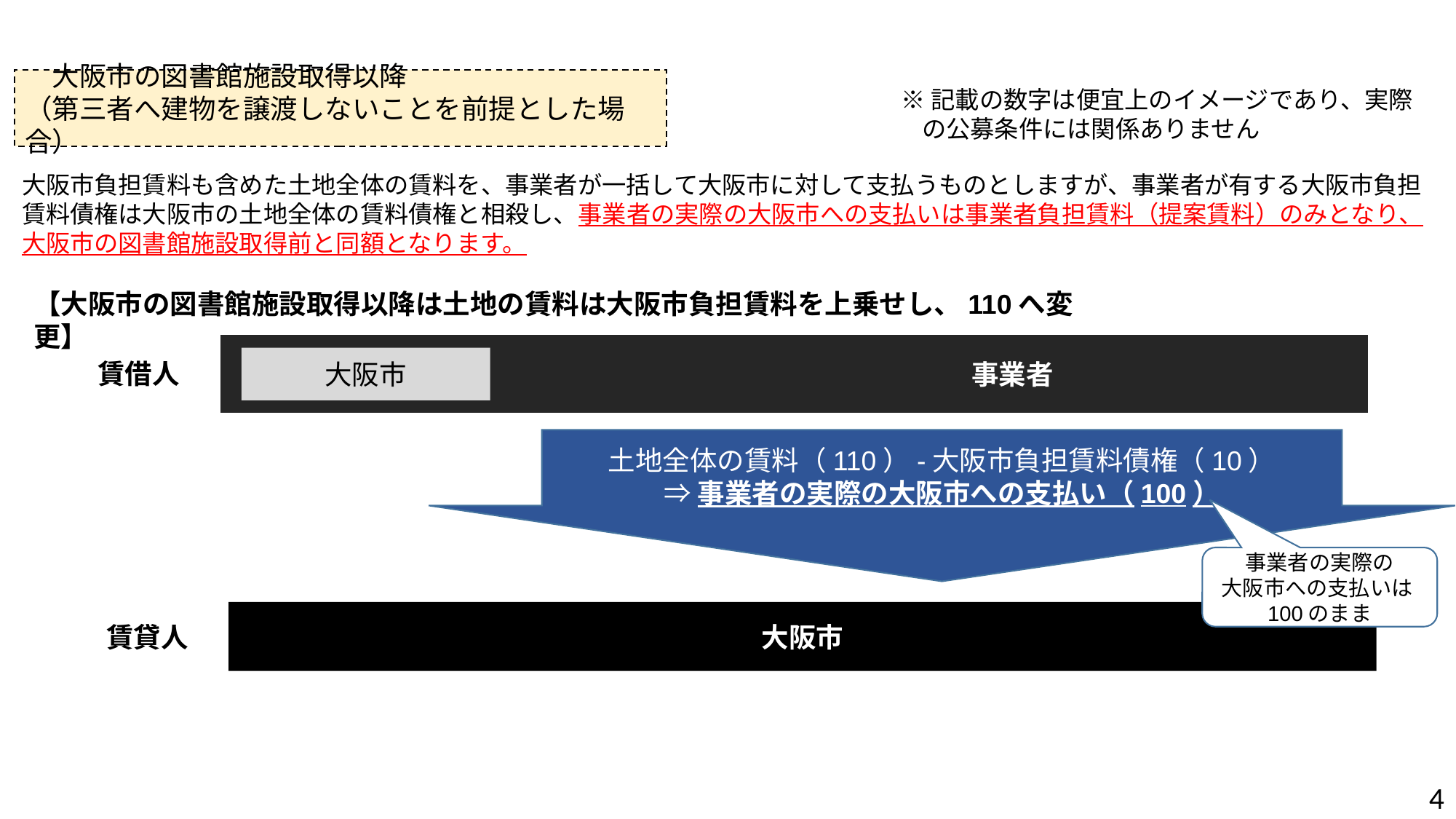

大阪市の図書館施設取得以降
（第三者へ建物を譲渡しないことを前提とした場合）
※記載の数字は便宜上のイメージであり、実際の公募条件には関係ありません
大阪市負担賃料も含めた土地全体の賃料を、事業者が一括して大阪市に対して支払うものとしますが、事業者が有する大阪市負担賃料債権は大阪市の土地全体の賃料債権と相殺し、事業者の実際の大阪市への支払いは事業者負担賃料（提案賃料）のみとなり、大阪市の図書館施設取得前と同額となります。
【大阪市の図書館施設取得以降は土地の賃料は大阪市負担賃料を上乗せし、110へ変更】
　　　　　　　　　　　　　　　　事業者
賃借人
大阪市
土地全体の賃料（110）-大阪市負担賃料債権（10）
⇒事業者の実際の大阪市への支払い（100）
事業者の実際の
大阪市への支払いは100のまま
賃貸人
大阪市
4